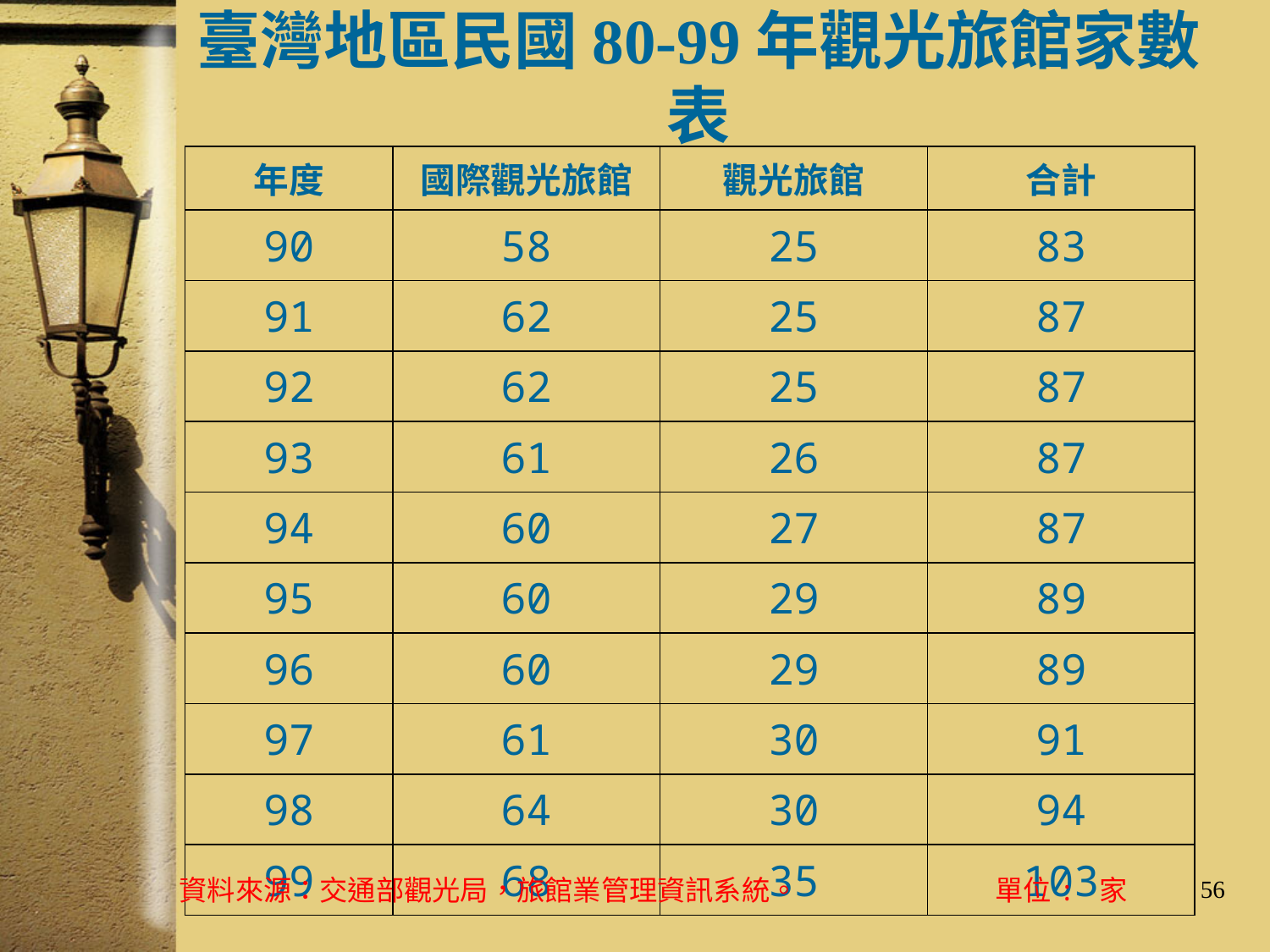

# 臺灣地區民國80-99年觀光旅館家數表

| 年度 | 國際觀光旅館 | 觀光旅館 | 合計 |
| --- | --- | --- | --- |
| 90 | 58 | 25 | 83 |
| 91 | 62 | 25 | 87 |
| 92 | 62 | 25 | 87 |
| 93 | 61 | 26 | 87 |
| 94 | 60 | 27 | 87 |
| 95 | 60 | 29 | 89 |
| 96 | 60 | 29 | 89 |
| 97 | 61 | 30 | 91 |
| 98 | 64 | 30 | 94 |
| 99 | 68 | 35 | 103 |
資料來源：交通部觀光局，旅館業管理資訊系統。　　　　　　　單位: 家
56